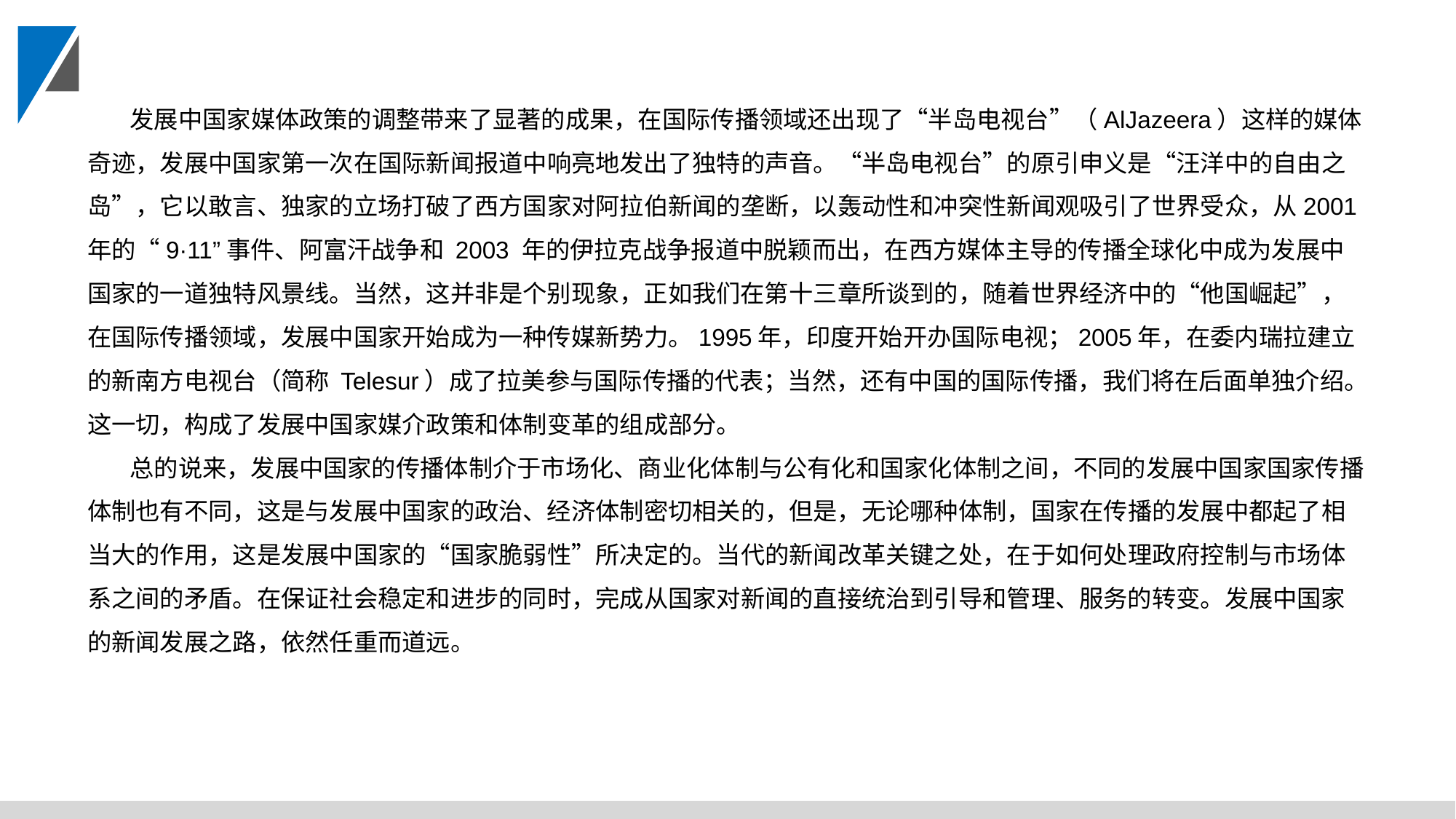

发展中国家媒体政策的调整带来了显著的成果，在国际传播领域还出现了“半岛电视台”（AlJazeera）这样的媒体奇迹，发展中国家第一次在国际新闻报道中响亮地发出了独特的声音。“半岛电视台”的原引申义是“汪洋中的自由之岛”，它以敢言、独家的立场打破了西方国家对阿拉伯新闻的垄断，以轰动性和冲突性新闻观吸引了世界受众，从2001年的“9·11”事件、阿富汗战争和 2003 年的伊拉克战争报道中脱颖而出，在西方媒体主导的传播全球化中成为发展中国家的一道独特风景线。当然，这并非是个别现象，正如我们在第十三章所谈到的，随着世界经济中的“他国崛起”，在国际传播领域，发展中国家开始成为一种传媒新势力。1995年，印度开始开办国际电视；2005年，在委内瑞拉建立的新南方电视台（简称 Telesur）成了拉美参与国际传播的代表；当然，还有中国的国际传播，我们将在后面单独介绍。这一切，构成了发展中国家媒介政策和体制变革的组成部分。
总的说来，发展中国家的传播体制介于市场化、商业化体制与公有化和国家化体制之间，不同的发展中国家国家传播体制也有不同，这是与发展中国家的政治、经济体制密切相关的，但是，无论哪种体制，国家在传播的发展中都起了相当大的作用，这是发展中国家的“国家脆弱性”所决定的。当代的新闻改革关键之处，在于如何处理政府控制与市场体系之间的矛盾。在保证社会稳定和进步的同时，完成从国家对新闻的直接统治到引导和管理、服务的转变。发展中国家的新闻发展之路，依然任重而道远。